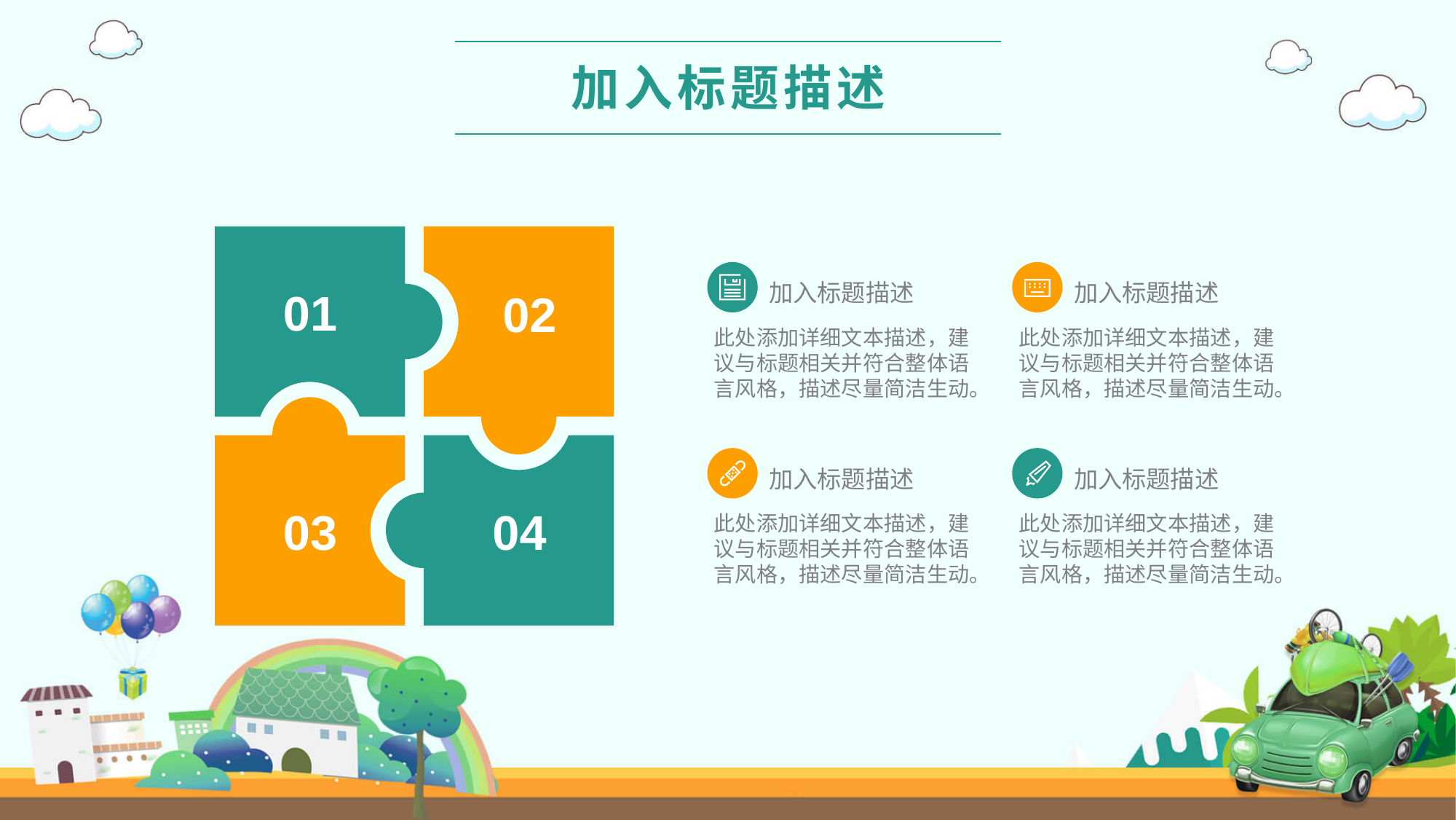

加入标题描述

01
02

03
04

加入标题描述
此处添加详细文本描述，建议与标题相关并符合整体语言风格，描述尽量简洁生动。

加入标题描述

此处添加详细文本描述，建议与标题相关并符合整体语言风格，描述尽量简洁生动。

加入标题描述

此处添加详细文本描述，建议与标题相关并符合整体语言风格，描述尽量简洁生动。

加入标题描述

此处添加详细文本描述，建议与标题相关并符合整体语言风格，描述尽量简洁生动。